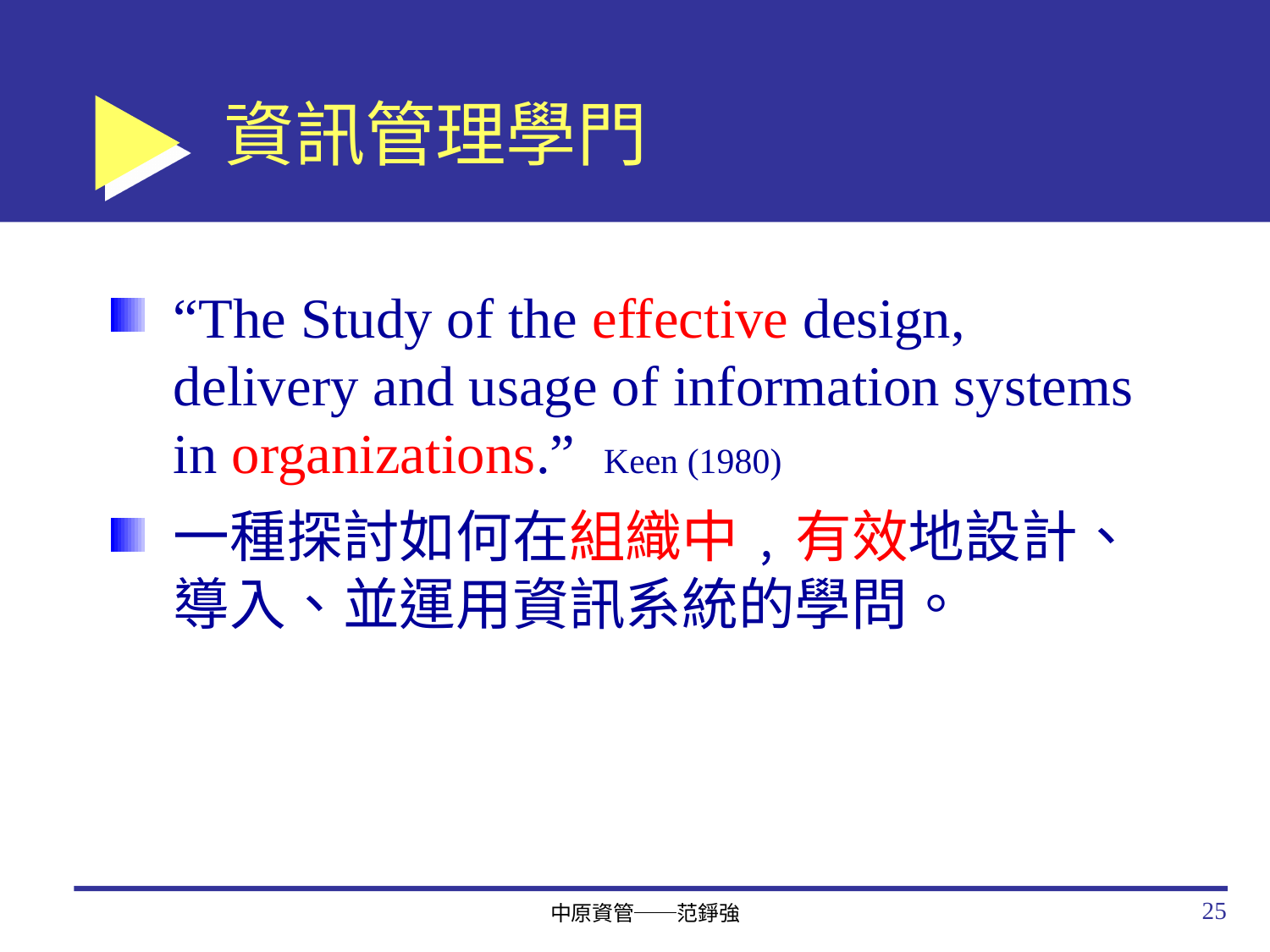

# 資訊管理學門
“The Study of the effective design, delivery and usage of information systems in organizations.”  Keen (1980)
一種探討如何在組織中﹐有效地設計、導入、並運用資訊系統的學問。
25